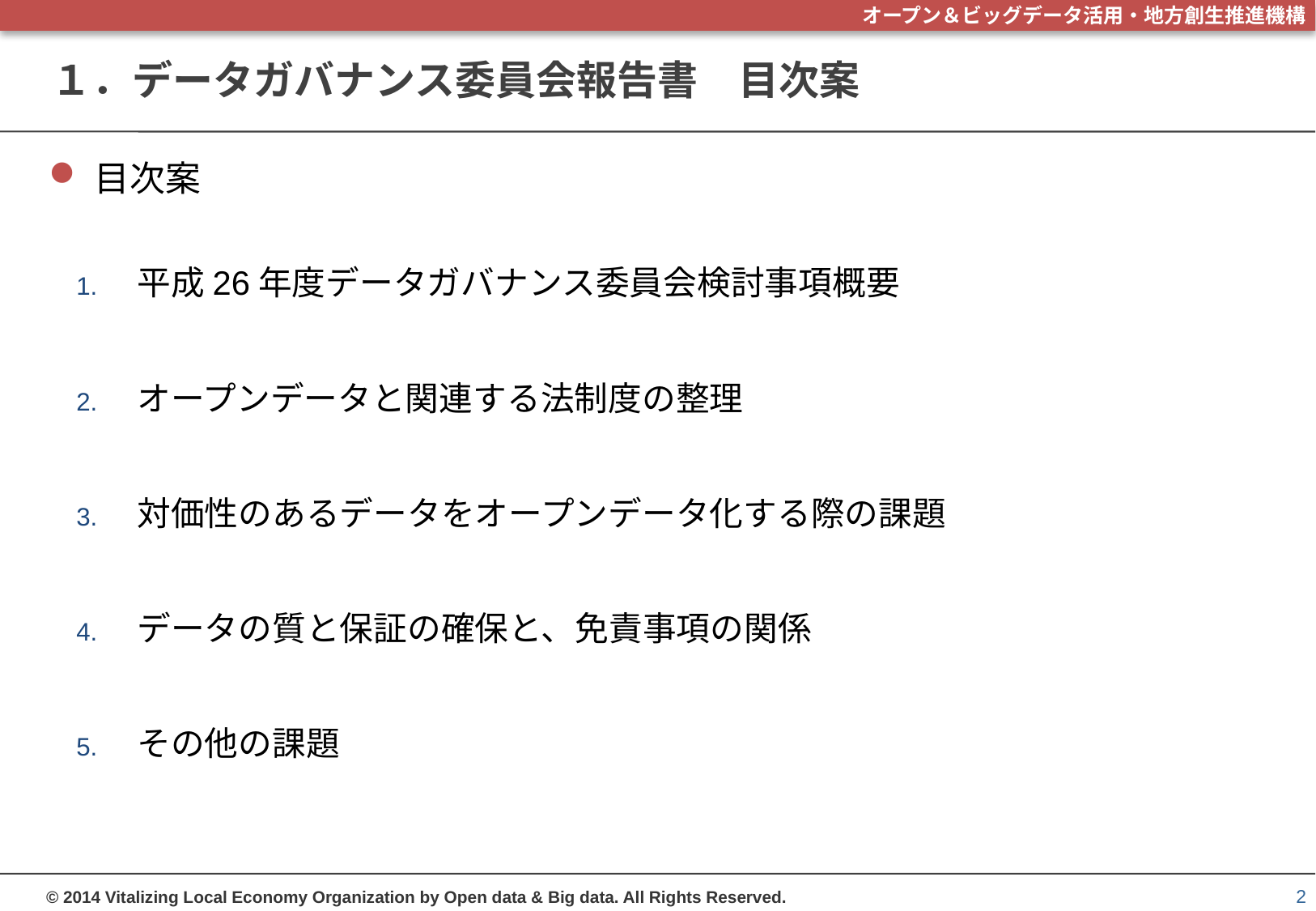

# １．データガバナンス委員会報告書　目次案
目次案

平成26年度データガバナンス委員会検討事項概要

オープンデータと関連する法制度の整理

対価性のあるデータをオープンデータ化する際の課題

データの質と保証の確保と、免責事項の関係

その他の課題

2